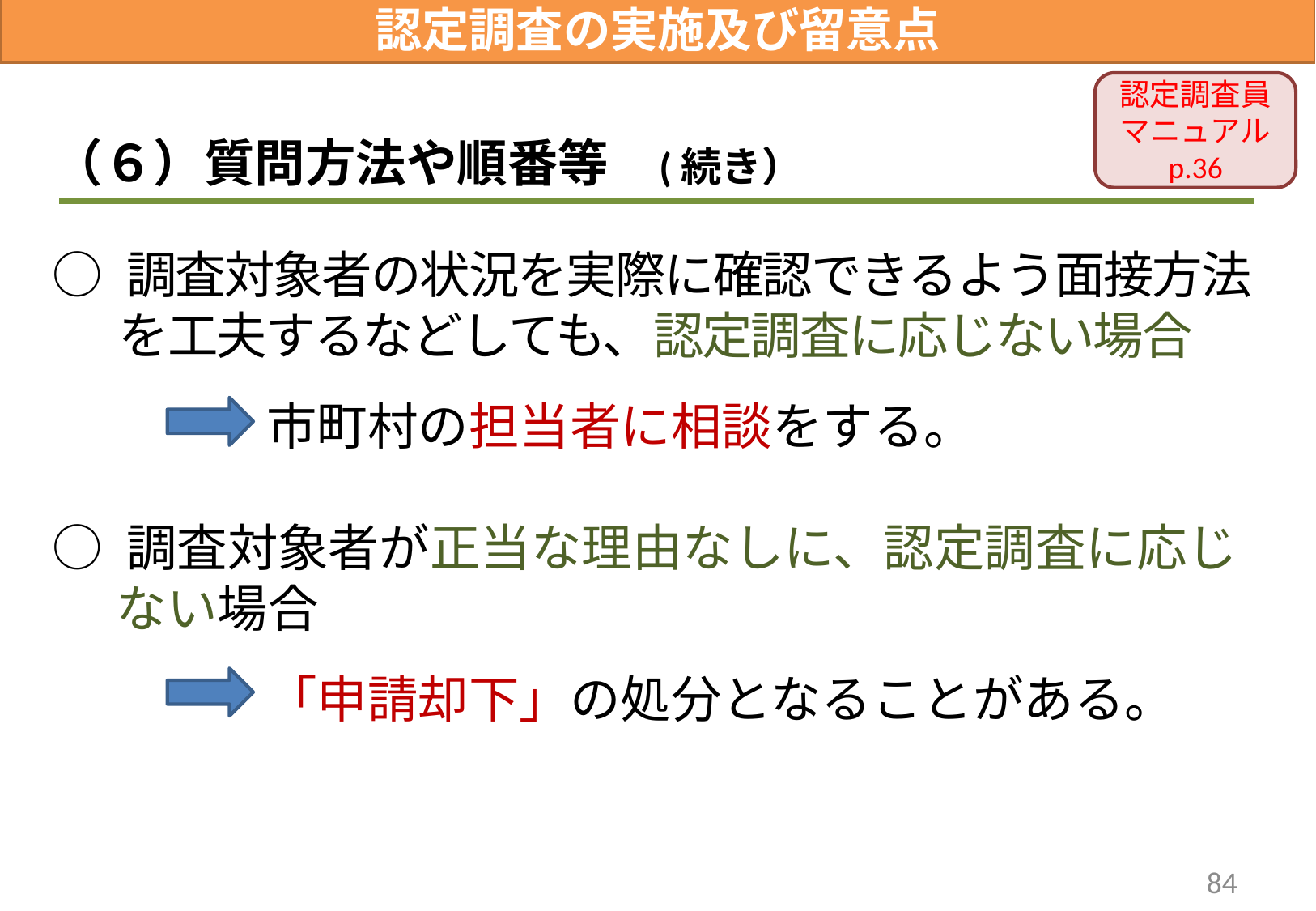

認定調査の実施及び留意点
認定調査員マニュアル
p.36
（６）質問方法や順番等　(続き）
○ 調査対象者の状況を実際に確認できるよう面接方法を工夫するなどしても、認定調査に応じない場合
市町村の担当者に相談をする。

○ 調査対象者が正当な理由なしに、認定調査に応じない場合
「申請却下」の処分となることがある。

84